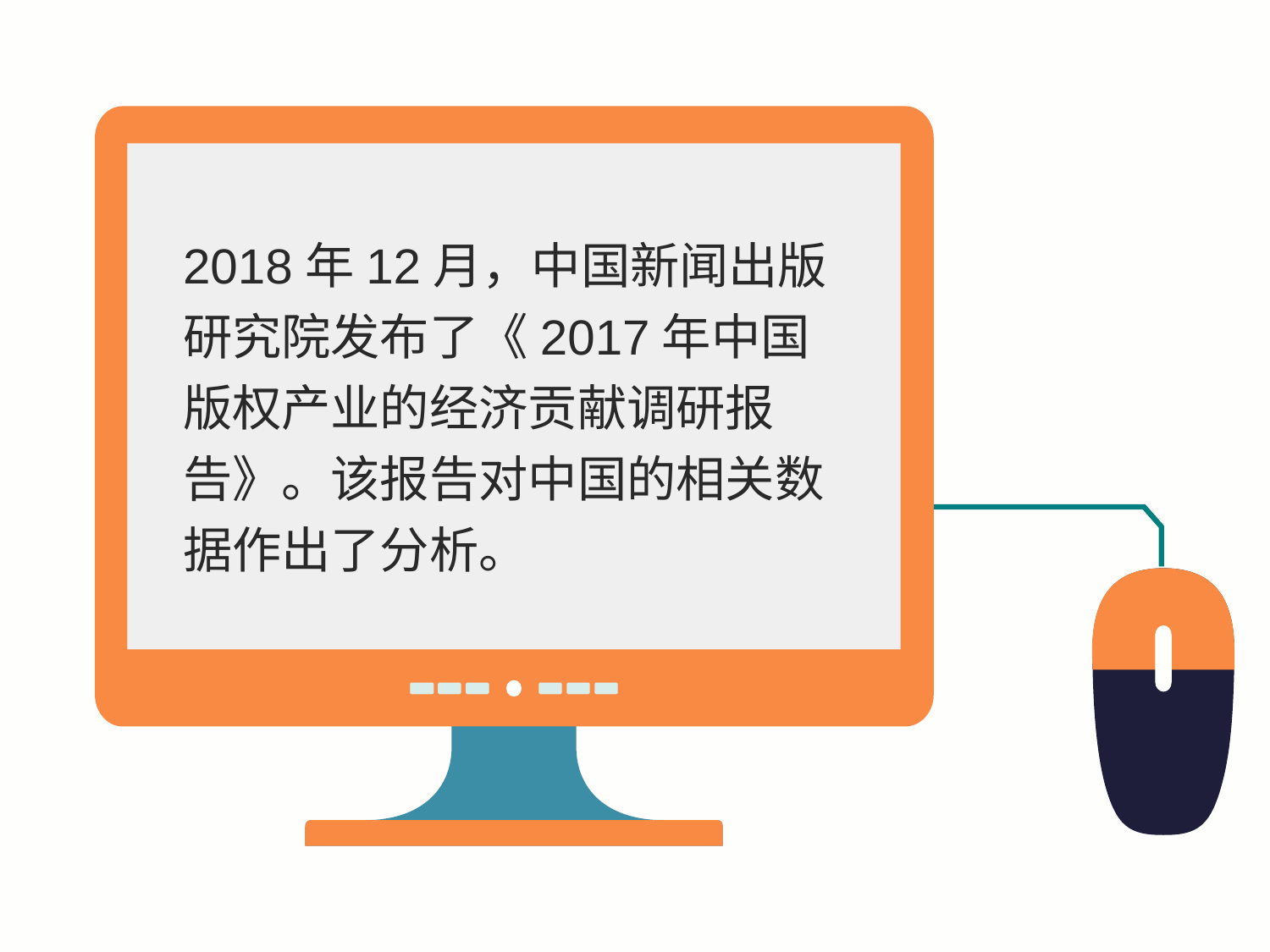

2018年12月，中国新闻出版研究院发布了《2017年中国版权产业的经济贡献调研报告》。该报告对中国的相关数据作出了分析。